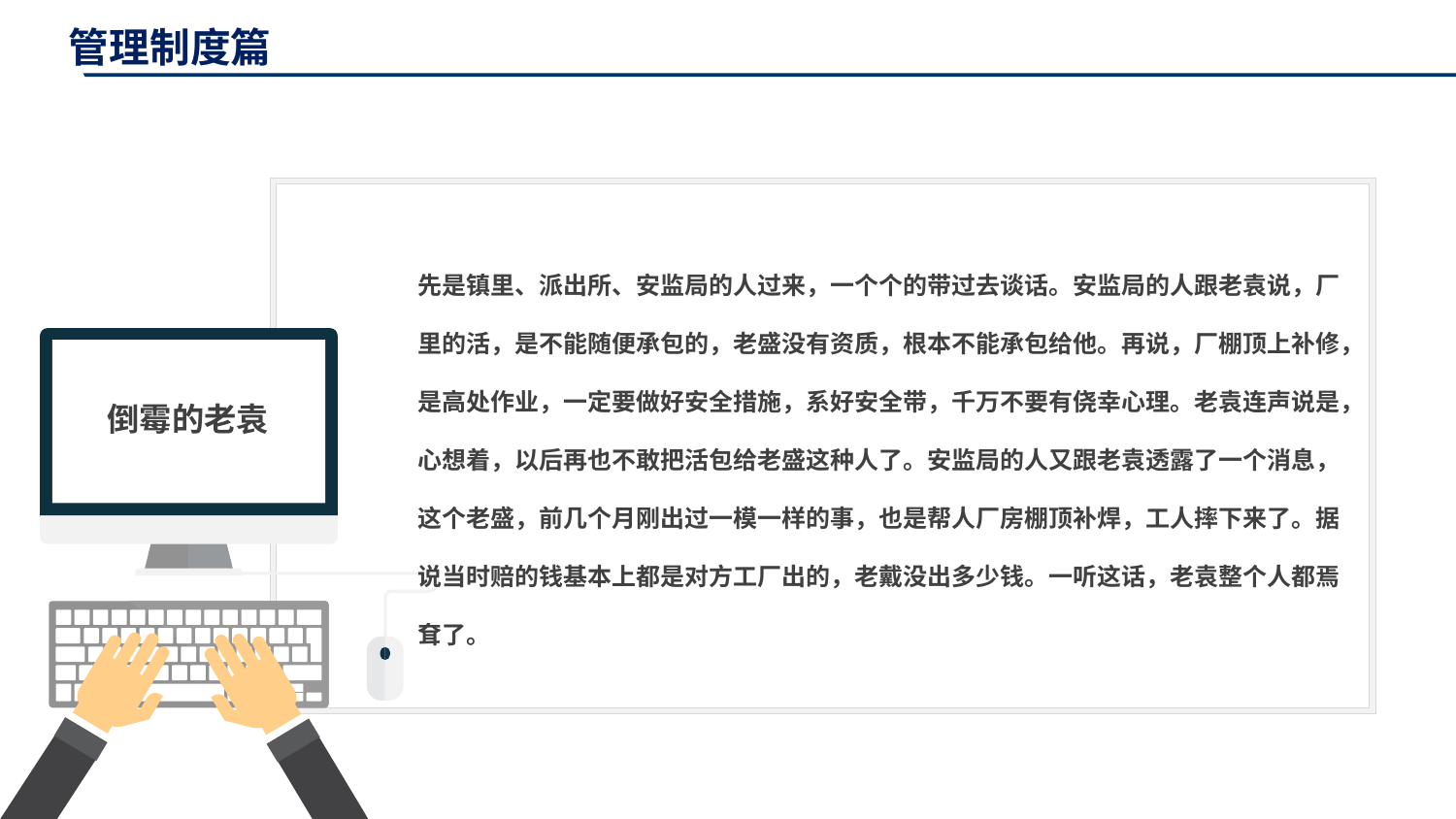

管理制度篇

先是镇里、派出所、安监局的人过来，一个个的带过去谈话。安监局的人跟老袁说，厂里的活，是不能随便承包的，老盛没有资质，根本不能承包给他。再说，厂棚顶上补修，是高处作业，一定要做好安全措施，系好安全带，千万不要有侥幸心理。老袁连声说是，心想着，以后再也不敢把活包给老盛这种人了。安监局的人又跟老袁透露了一个消息，这个老盛，前几个月刚出过一模一样的事，也是帮人厂房棚顶补焊，工人摔下来了。据说当时赔的钱基本上都是对方工厂出的，老戴没出多少钱。一听这话，老袁整个人都焉耷了。

倒霉的老袁